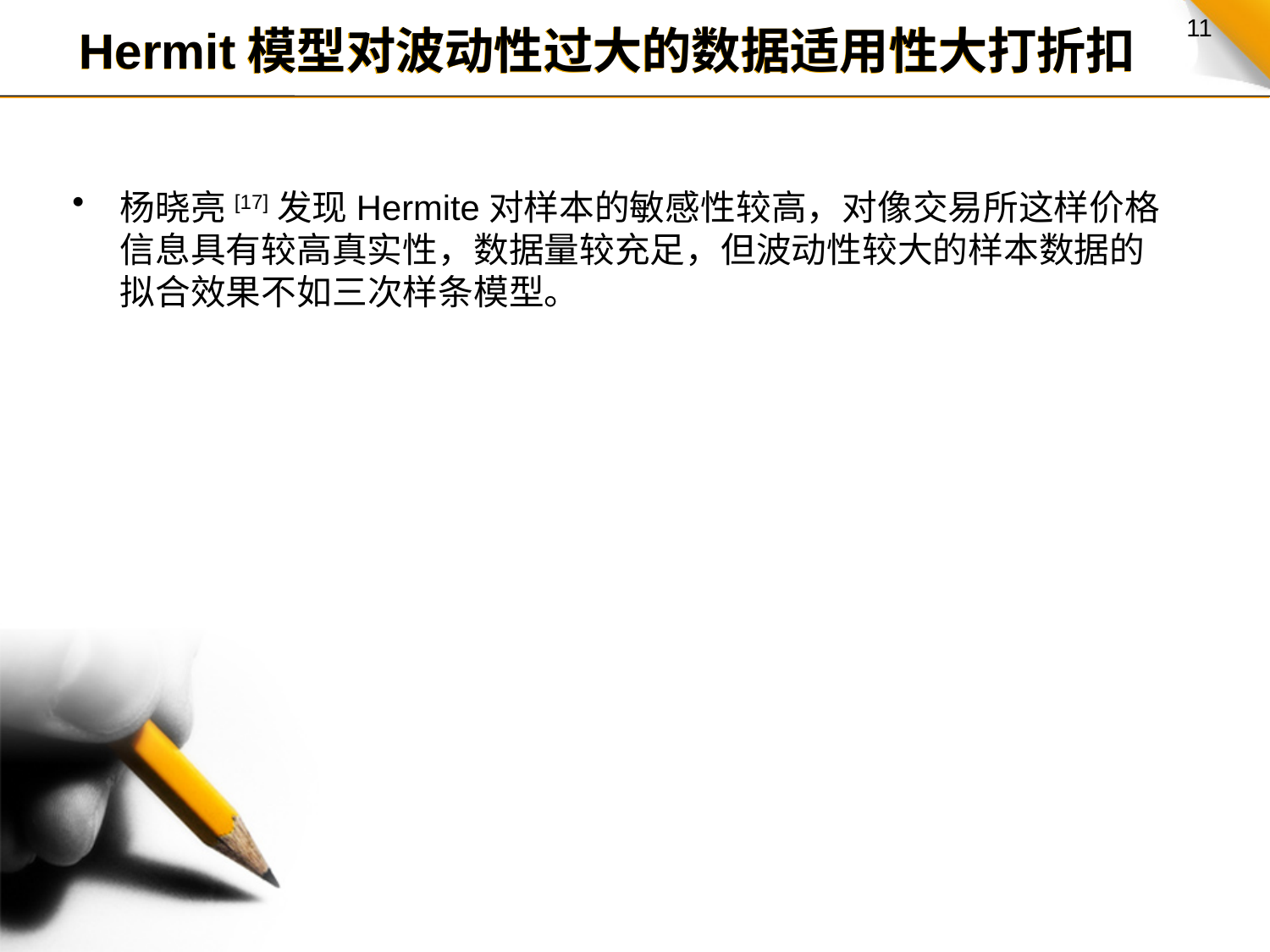

Hermit模型对波动性过大的数据适用性大打折扣
杨晓亮[17]发现Hermite对样本的敏感性较高，对像交易所这样价格信息具有较高真实性，数据量较充足，但波动性较大的样本数据的拟合效果不如三次样条模型。